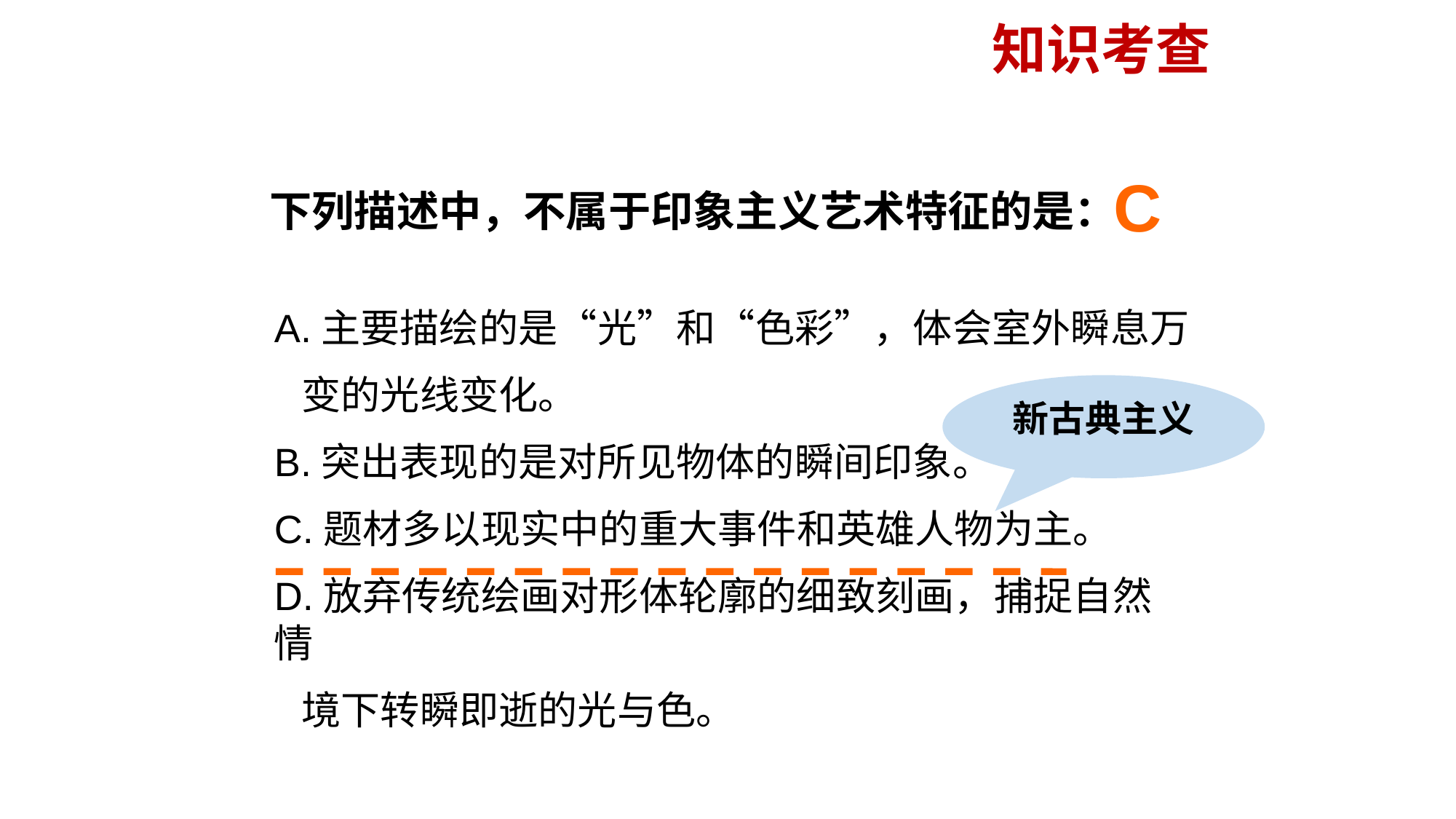

知识考查
C
下列描述中，不属于印象主义艺术特征的是：
A.主要描绘的是“光”和“色彩”，体会室外瞬息万
  变的光线变化。
B.突出表现的是对所见物体的瞬间印象。
C.题材多以现实中的重大事件和英雄人物为主。
D.放弃传统绘画对形体轮廓的细致刻画，捕捉自然情
  境下转瞬即逝的光与色。
新古典主义